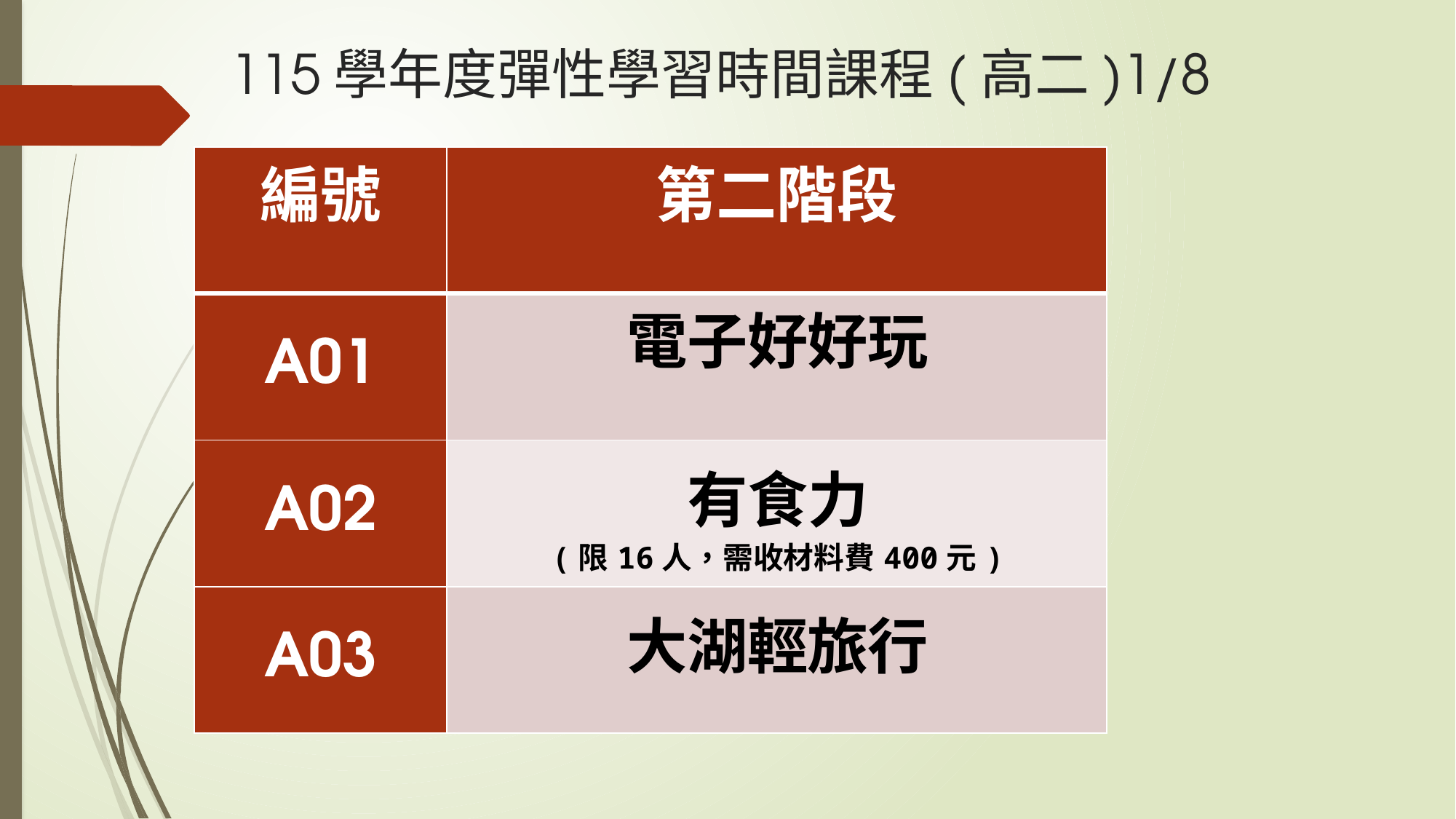

# 115學年度彈性學習時間課程(高二)1/8
| 編號 | 第二階段 |
| --- | --- |
| A01 | 電子好好玩 |
| A02 | 有食力 (限16人，需收材料費400元) |
| A03 | 大湖輕旅行 |